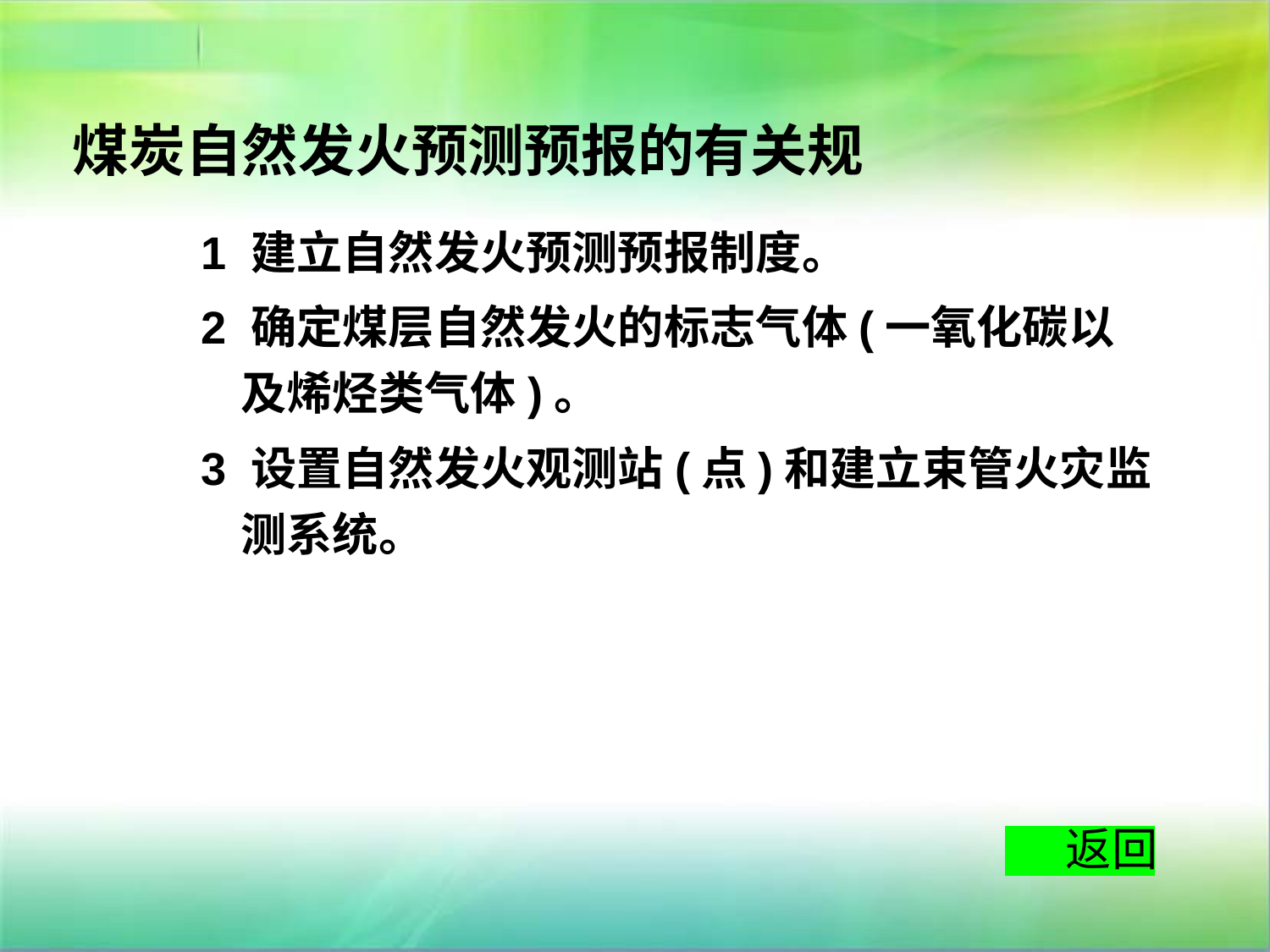

煤炭自然发火预测预报的有关规
1 建立自然发火预测预报制度。
2 确定煤层自然发火的标志气体(一氧化碳以及烯烃类气体)。
3 设置自然发火观测站(点)和建立束管火灾监测系统。
返回